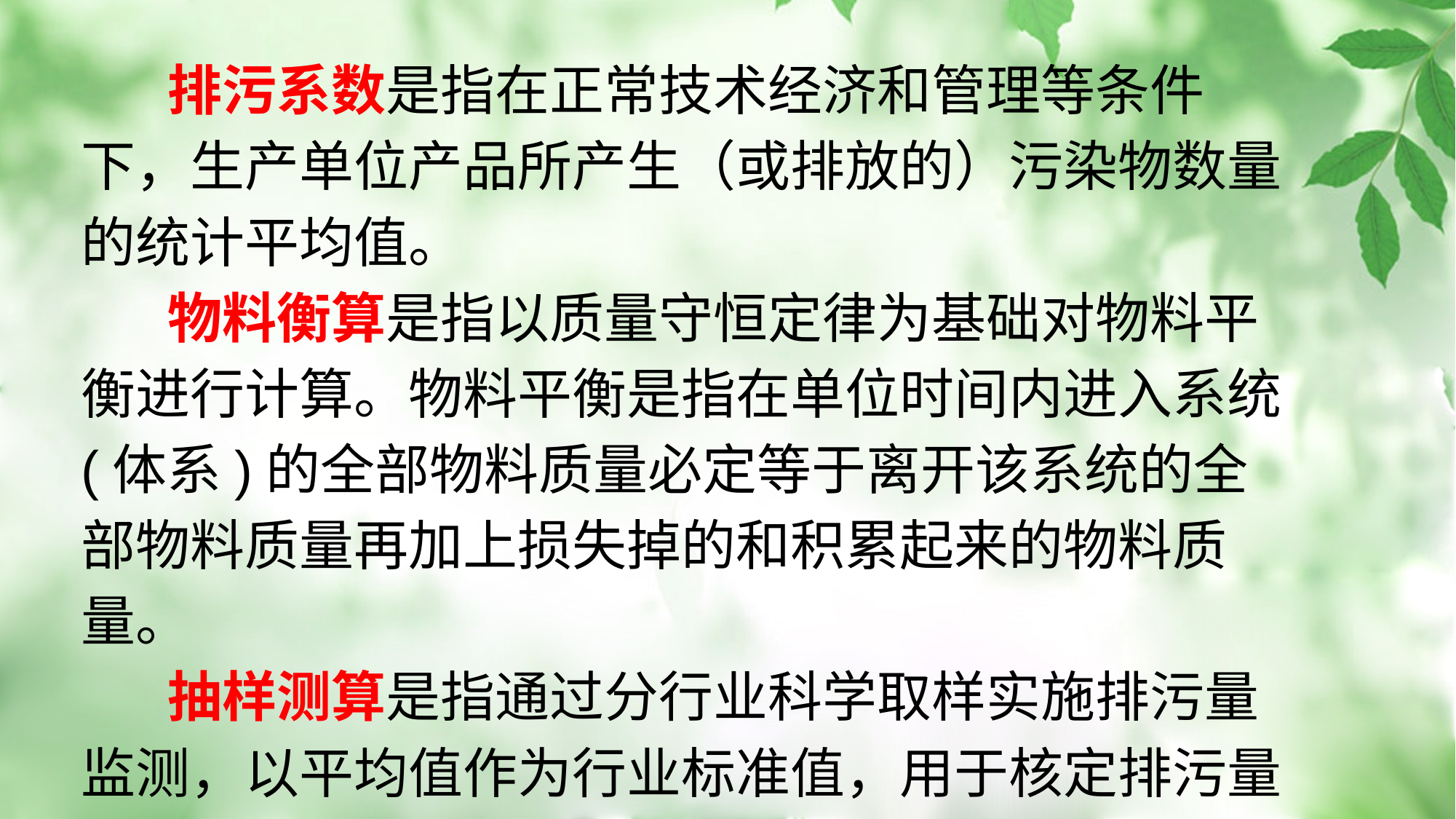

排污系数是指在正常技术经济和管理等条件下，生产单位产品所产生（或排放的）污染物数量的统计平均值。
  物料衡算是指以质量守恒定律为基础对物料平衡进行计算。物料平衡是指在单位时间内进入系统(体系)的全部物料质量必定等于离开该系统的全部物料质量再加上损失掉的和积累起来的物料质量。
  抽样测算是指通过分行业科学取样实施排污量监测，以平均值作为行业标准值，用于核定排污量或者污染当量数或者特征值的计算方法。